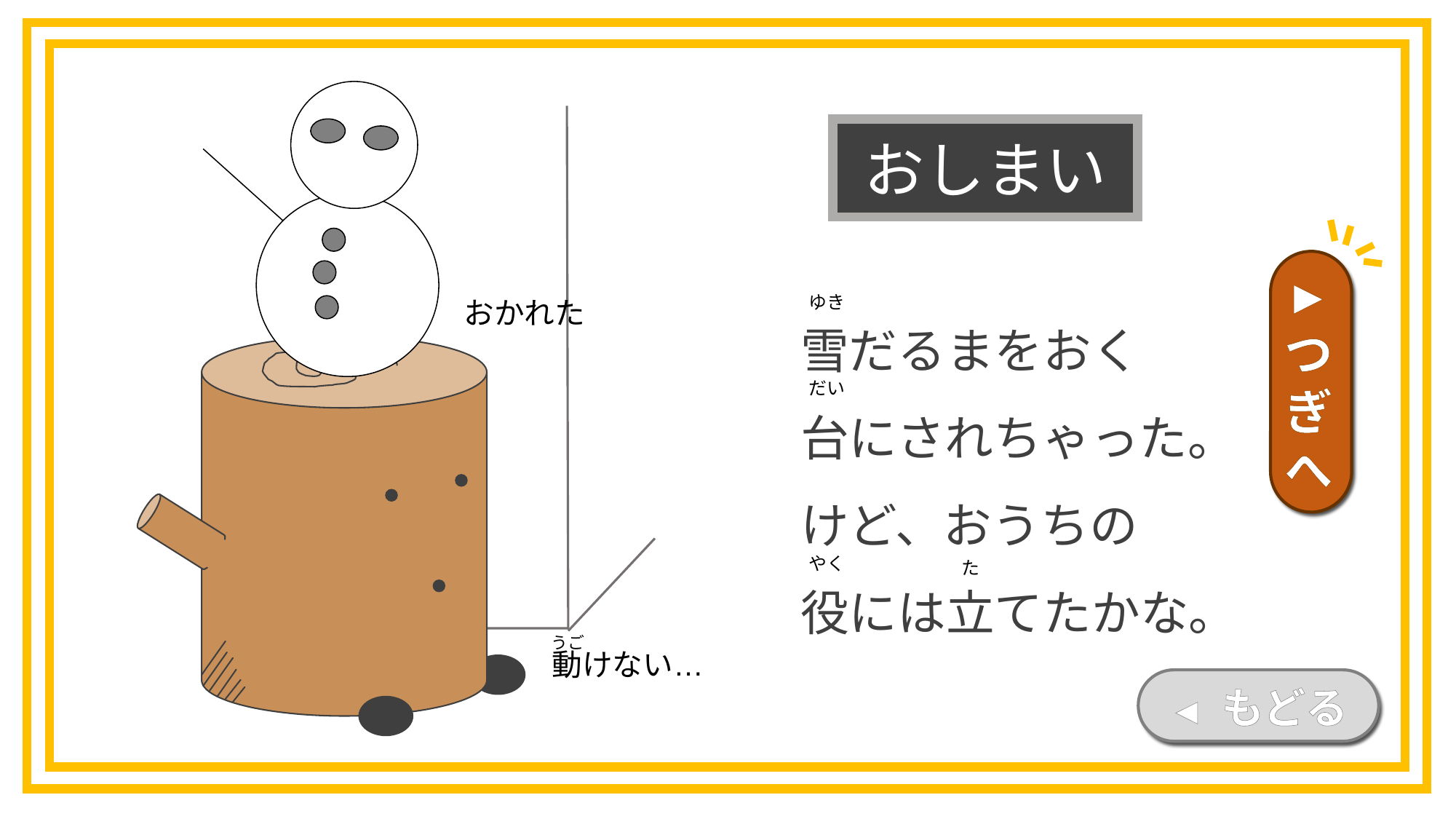

おしまい
►つぎへ
ゆき
雪だるまをおく
台にされちゃった。
けど、おうちの
役には立てたかな。
おかれた

だい
やく
た
うご
動けない…

◄ もどる